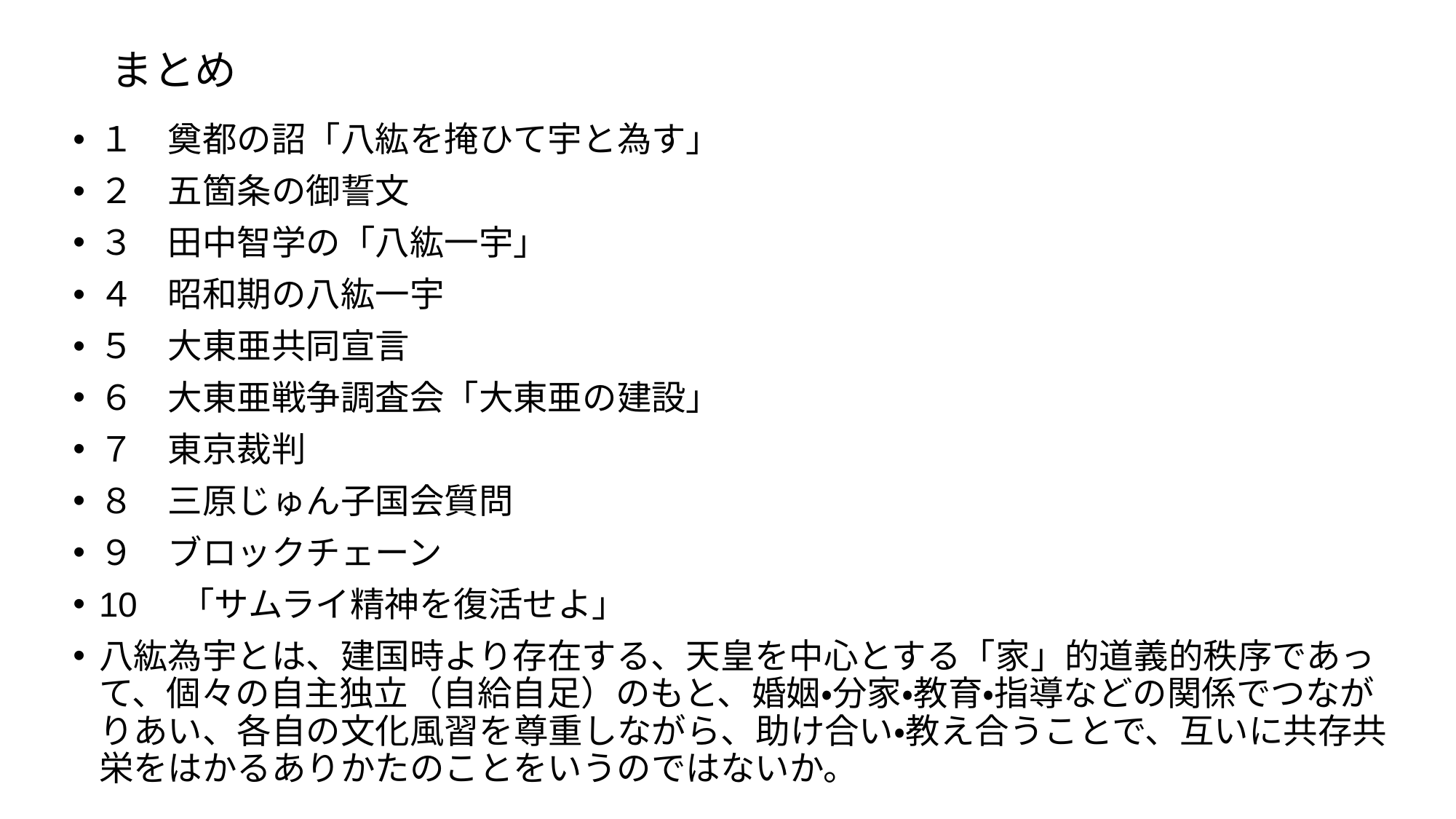

# まとめ
１　奠都の詔「八紘を掩ひて宇と為す」
２　五箇条の御誓文
３　田中智学の「八紘一宇」
４　昭和期の八紘一宇
５　大東亜共同宣言
６　大東亜戦争調査会「大東亜の建設」
７　東京裁判
８　三原じゅん子国会質問
９　ブロックチェーン
10　「サムライ精神を復活せよ」
八紘為宇とは、建国時より存在する、天皇を中心とする「家」的道義的秩序であって、個々の自主独立（自給自足）のもと、婚姻・分家・教育・指導などの関係でつながりあい、各自の文化風習を尊重しながら、助け合い・教え合うことで、互いに共存共栄をはかるありかたのことをいうのではないか。